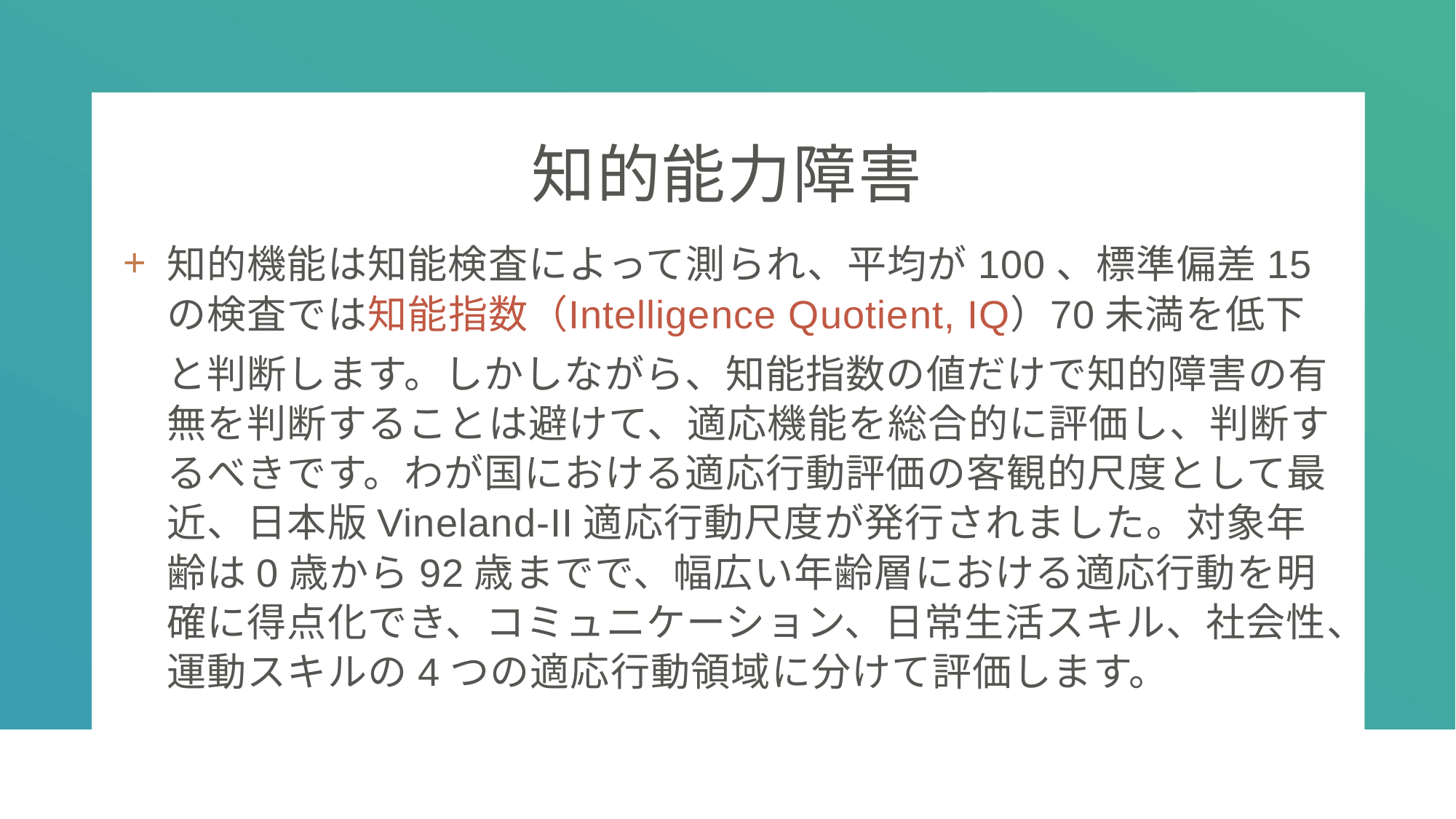

# 知的能力障害
知的機能は知能検査によって測られ、平均が100、標準偏差15の検査では知能指数（Intelligence Quotient, IQ）70未満を低下と判断します。しかしながら、知能指数の値だけで知的障害の有無を判断することは避けて、適応機能を総合的に評価し、判断するべきです。わが国における適応行動評価の客観的尺度として最近、日本版Vineland-II適応行動尺度が発行されました。対象年齢は0歳から92歳までで、幅広い年齢層における適応行動を明確に得点化でき、コミュニケーション、日常生活スキル、社会性、運動スキルの4つの適応行動領域に分けて評価します。